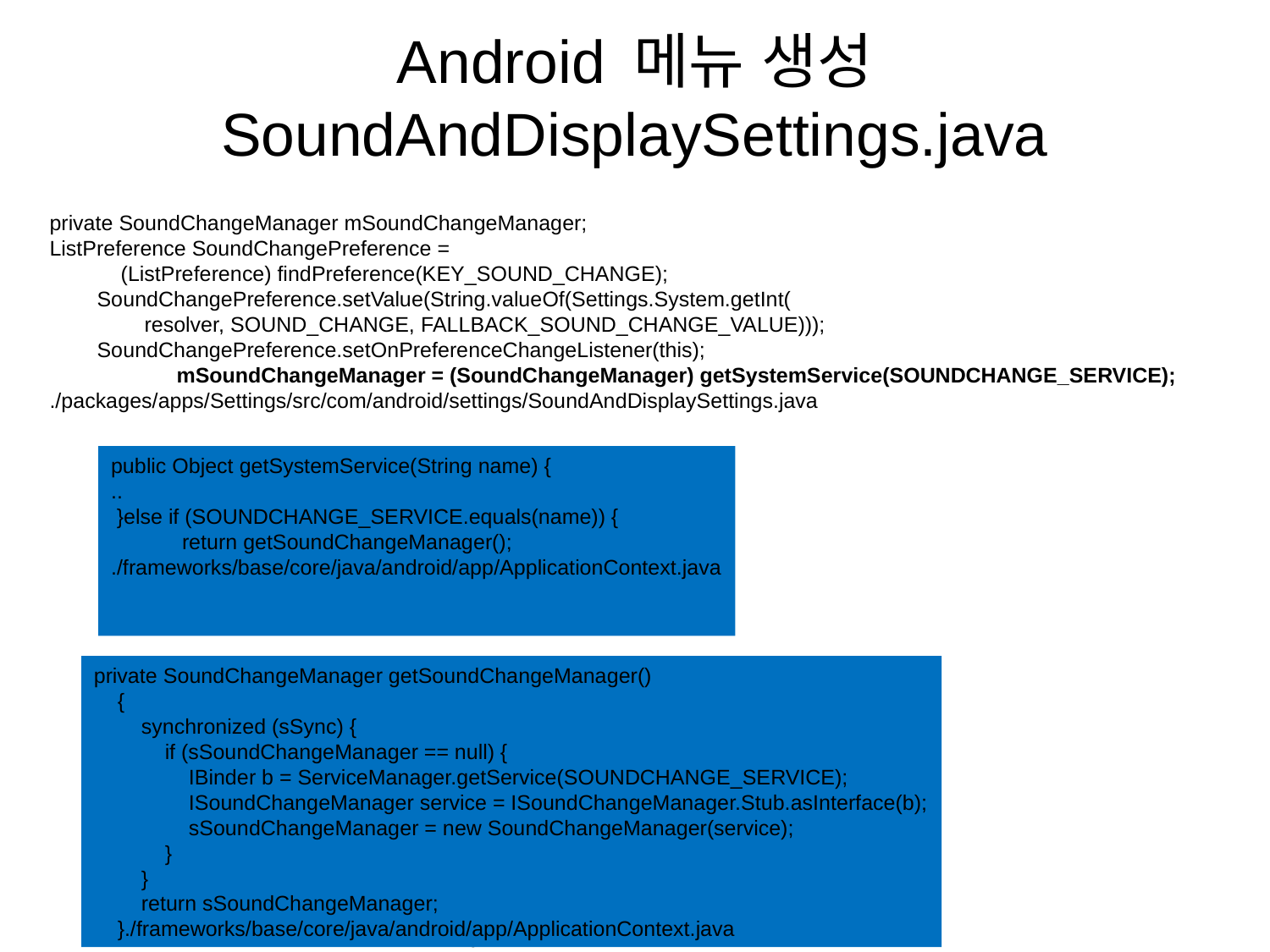

# Android 메뉴 생성 SoundAndDisplaySettings.java

private SoundChangeManager mSoundChangeManager;
ListPreference SoundChangePreference =
            (ListPreference) findPreference(KEY_SOUND_CHANGE);
        SoundChangePreference.setValue(String.valueOf(Settings.System.getInt(
                resolver, SOUND_CHANGE, FALLBACK_SOUND_CHANGE_VALUE)));
        SoundChangePreference.setOnPreferenceChangeListener(this);
	mSoundChangeManager = (SoundChangeManager) getSystemService(SOUNDCHANGE_SERVICE);
./packages/apps/Settings/src/com/android/settings/SoundAndDisplaySettings.java
public Object getSystemService(String name) {
..
 }else if (SOUNDCHANGE_SERVICE.equals(name)) {
            return getSoundChangeManager();
./frameworks/base/core/java/android/app/ApplicationContext.java

private SoundChangeManager getSoundChangeManager()
    {
        synchronized (sSync) {
            if (sSoundChangeManager == null) {
                IBinder b = ServiceManager.getService(SOUNDCHANGE_SERVICE);
                ISoundChangeManager service = ISoundChangeManager.Stub.asInterface(b);
                sSoundChangeManager = new SoundChangeManager(service);
            }
        }
        return sSoundChangeManager;
    }./frameworks/base/core/java/android/app/ApplicationContext.java
http://cafe.naver.com/embeddedcrazyboys